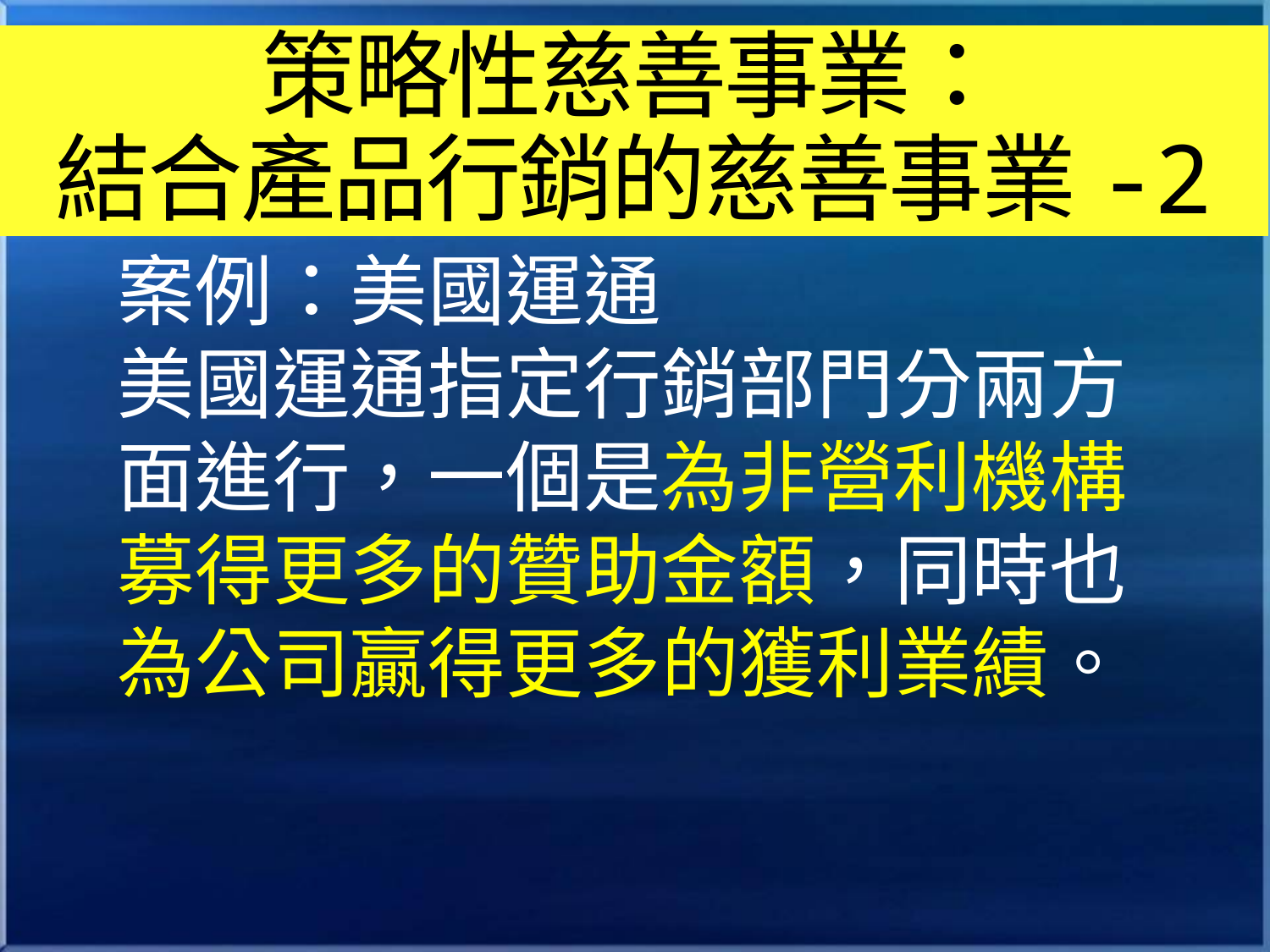

策略性慈善事業：
結合產品行銷的慈善事業-2
案例：美國運通
美國運通指定行銷部門分兩方面進行，一個是為非營利機構募得更多的贊助金額，同時也為公司贏得更多的獲利業績。